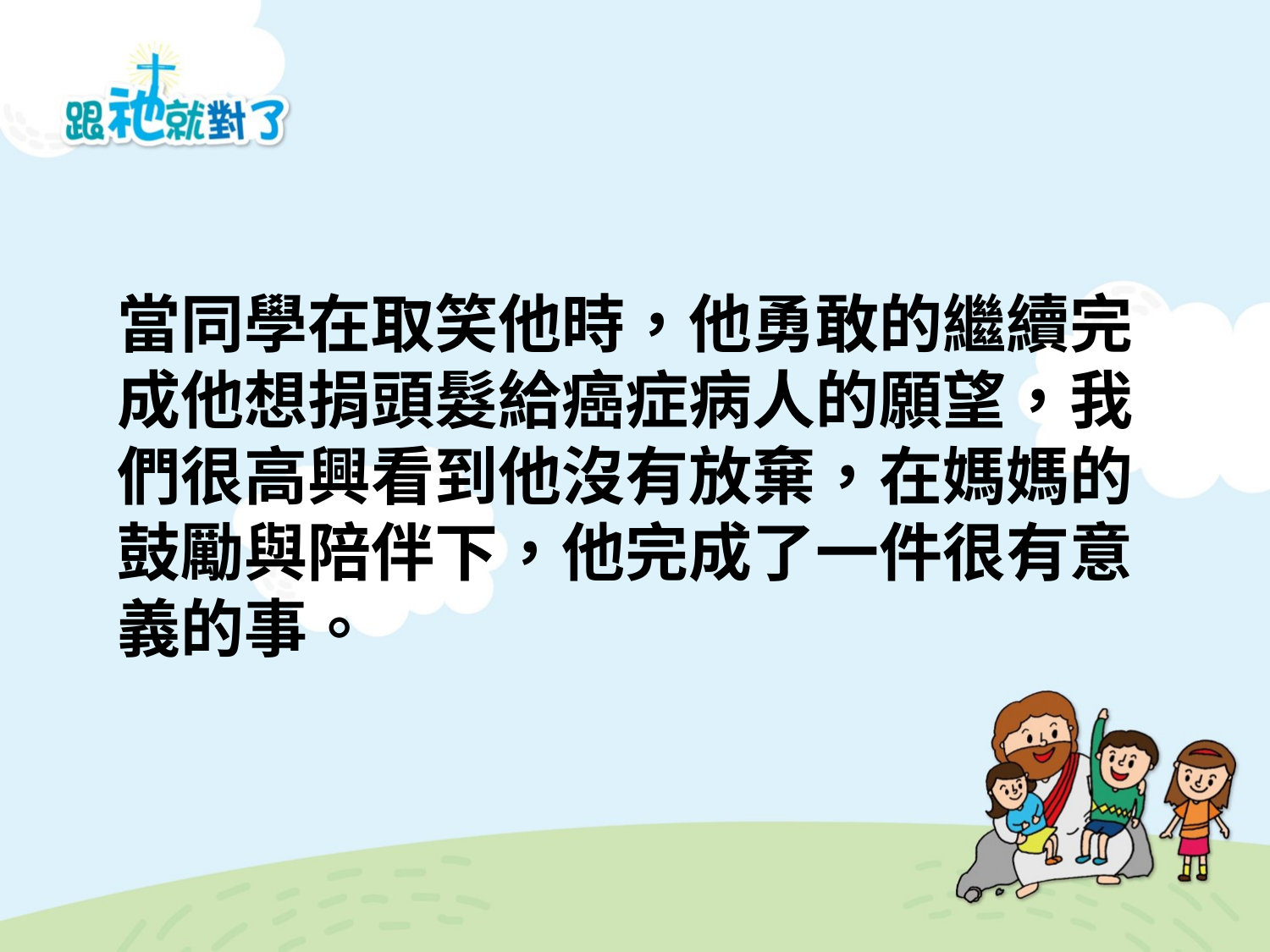

當同學在取笑他時，他勇敢的繼續完成他想捐頭髮給癌症病人的願望，我們很高興看到他沒有放棄，在媽媽的鼓勵與陪伴下，他完成了一件很有意義的事。